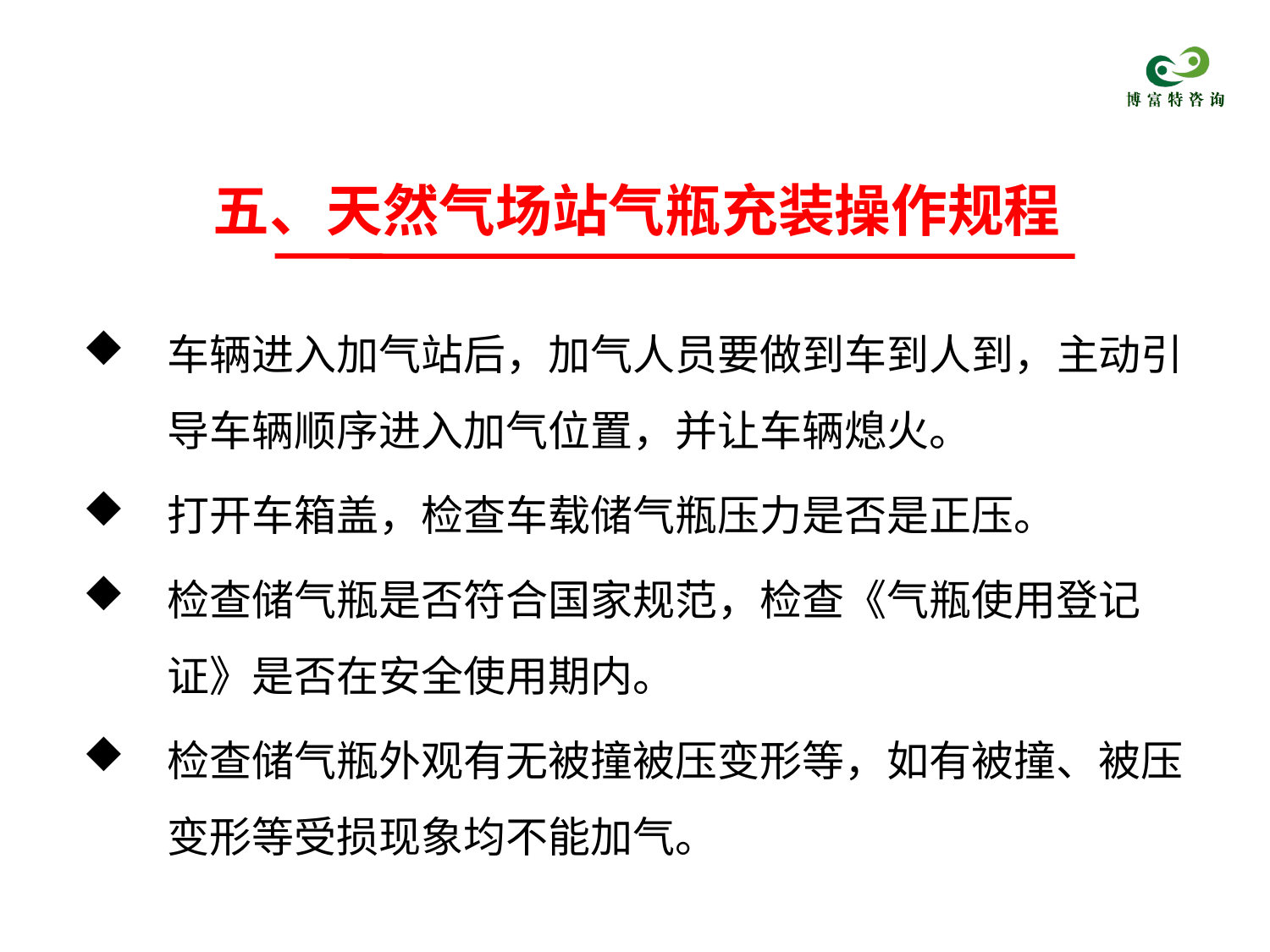

# 五、天然气场站气瓶充装操作规程

车辆进入加气站后，加气人员要做到车到人到，主动引导车辆顺序进入加气位置，并让车辆熄火。
打开车箱盖，检查车载储气瓶压力是否是正压。
检查储气瓶是否符合国家规范，检查《气瓶使用登记证》是否在安全使用期内。
检查储气瓶外观有无被撞被压变形等，如有被撞、被压变形等受损现象均不能加气。